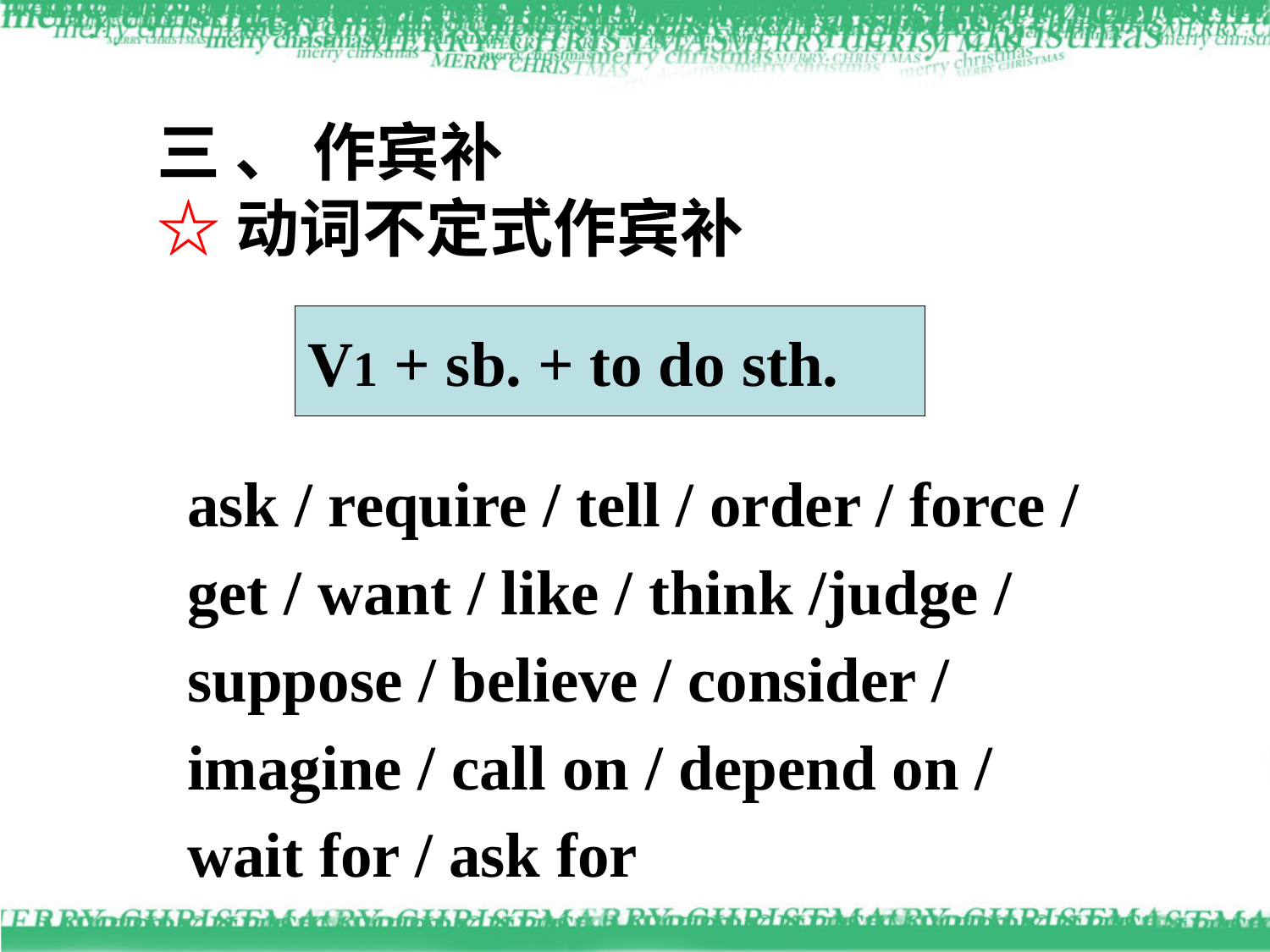

三 、 作宾补
☆动词不定式作宾补
V1 + sb. + to do sth.
ask / require / tell / order / force / get / want / like / think /judge / suppose / believe / consider / imagine / call on / depend on / wait for / ask for